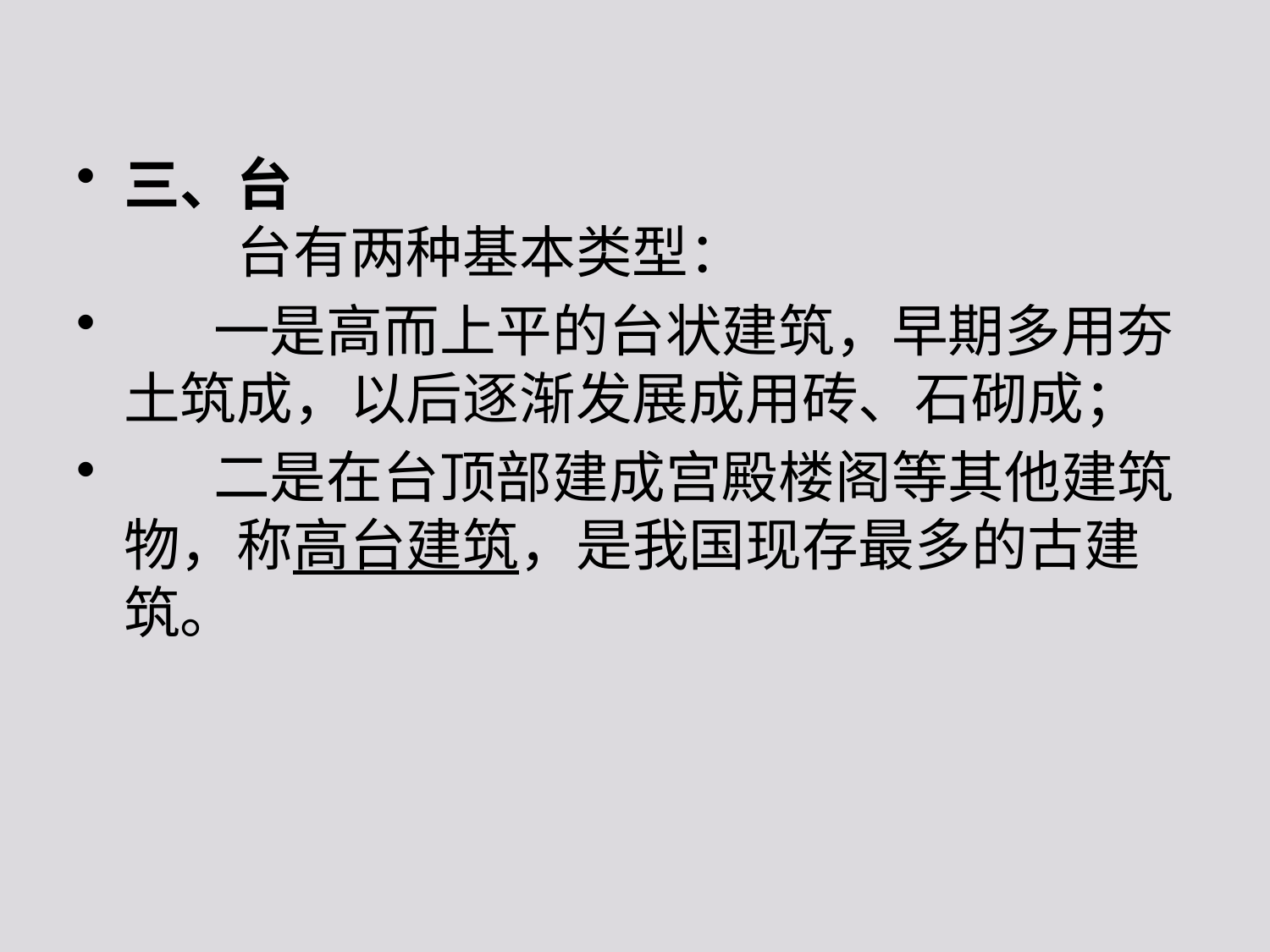

三、台
　　台有两种基本类型：
      一是高而上平的台状建筑，早期多用夯土筑成，以后逐渐发展成用砖、石砌成；
      二是在台顶部建成宫殿楼阁等其他建筑物，称高台建筑，是我国现存最多的古建筑。